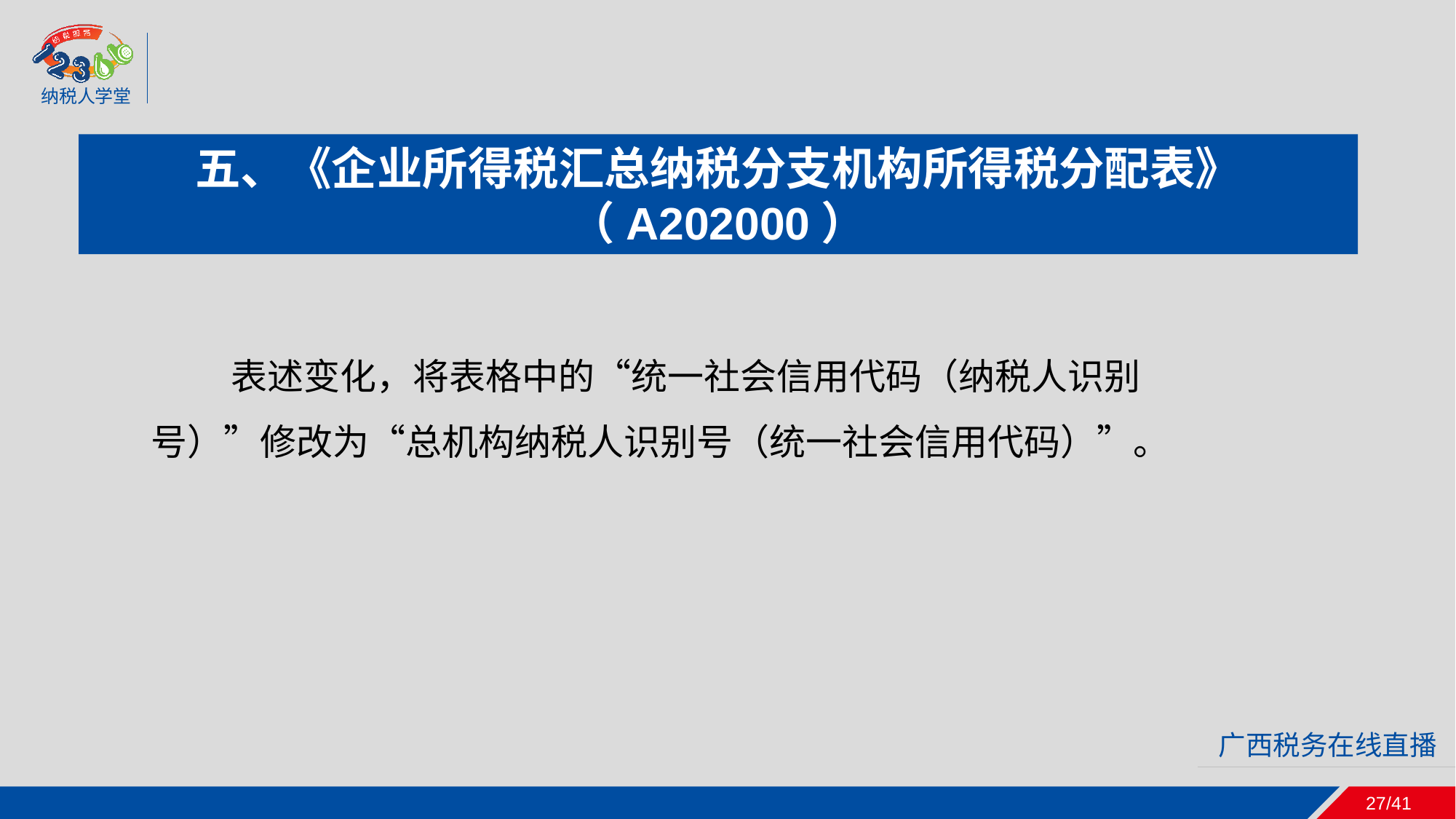

五、《企业所得税汇总纳税分支机构所得税分配表》（A202000）

　　  表述变化，将表格中的“统一社会信用代码（纳税人识别号）”修改为“总机构纳税人识别号（统一社会信用代码）”。